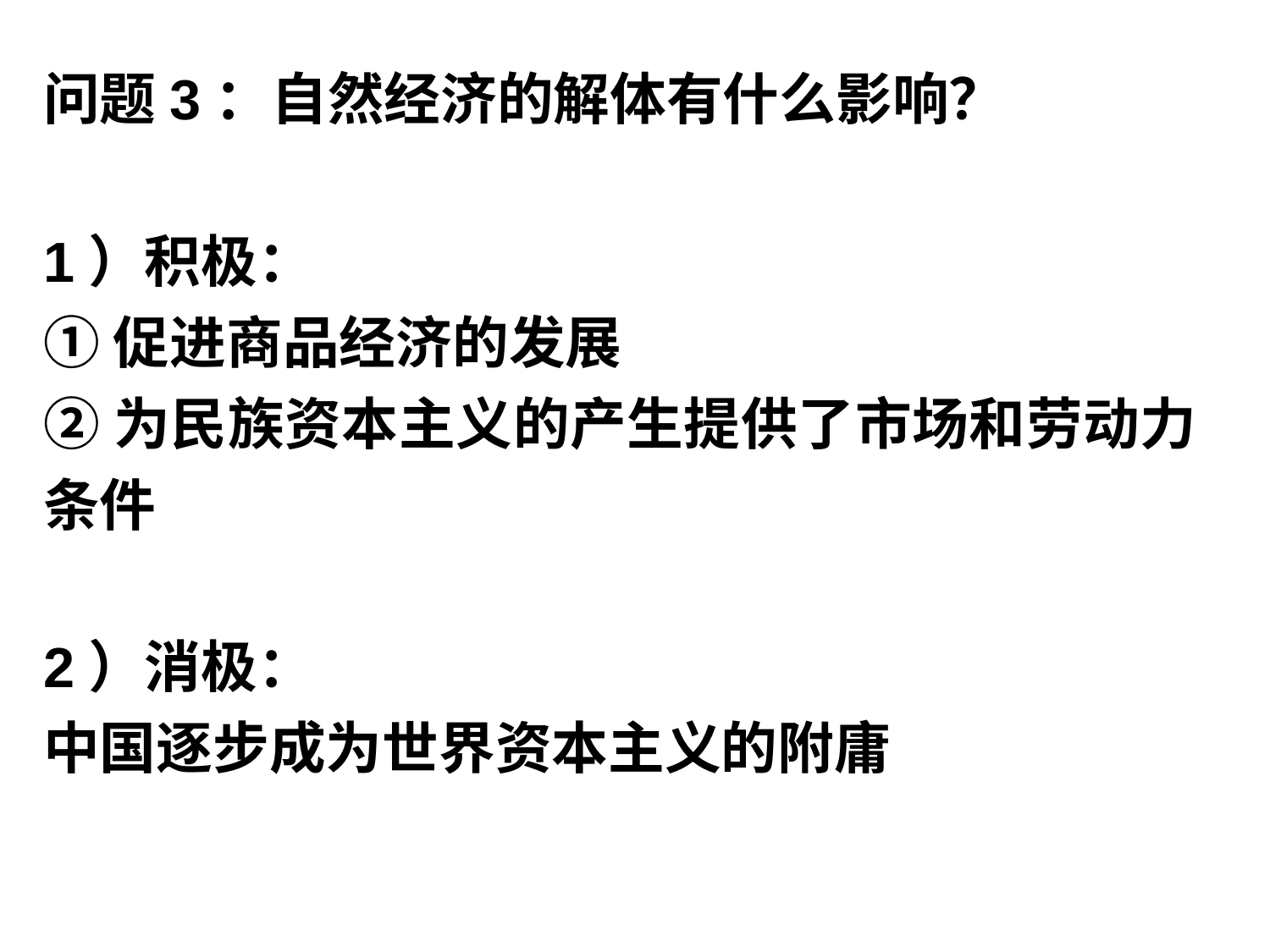

问题3：自然经济的解体有什么影响？

1）积极：
①促进商品经济的发展
②为民族资本主义的产生提供了市场和劳动力条件

2）消极：
中国逐步成为世界资本主义的附庸